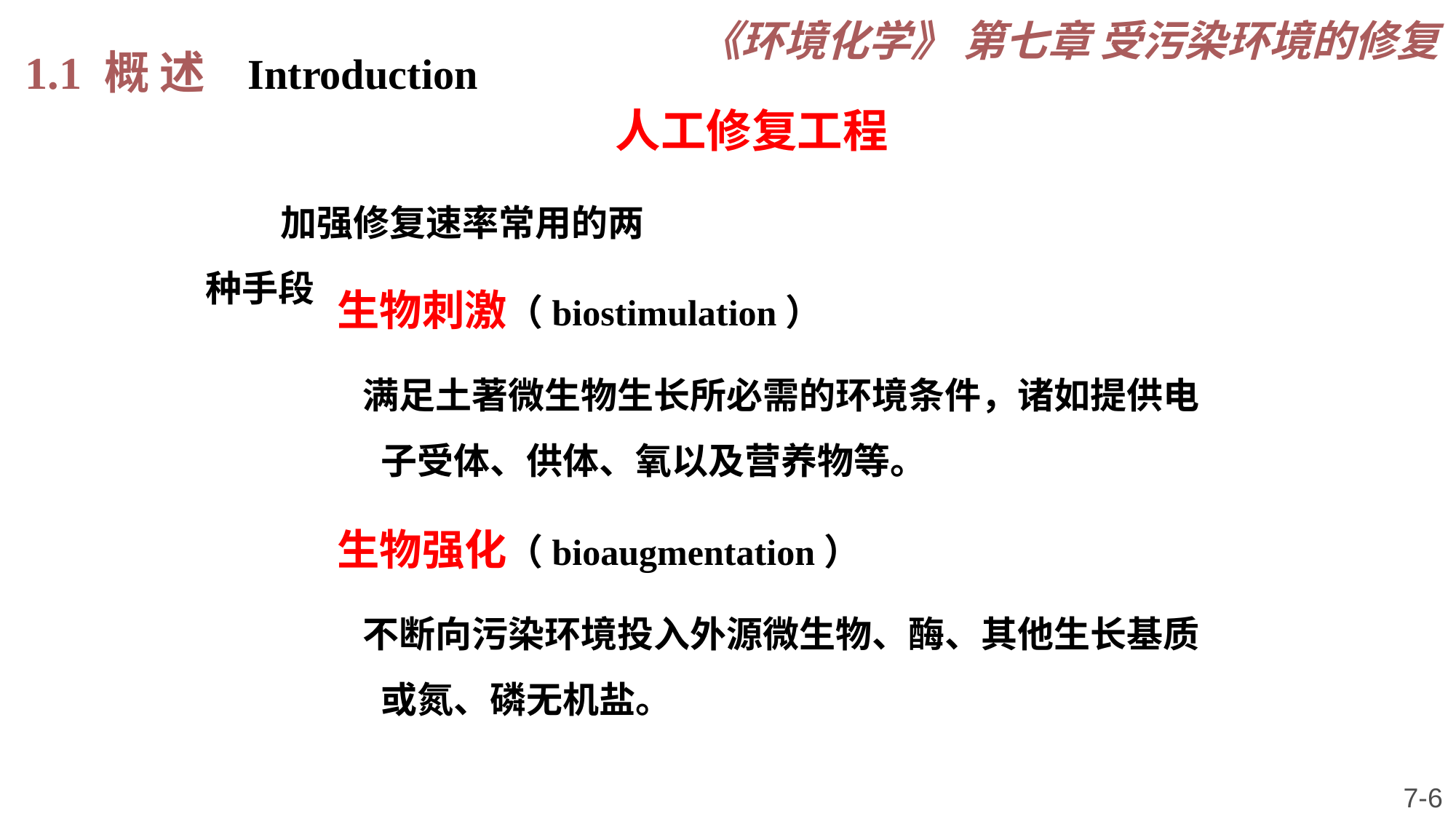

《环境化学》 第七章 受污染环境的修复
1.1 概 述   Introduction
人工修复工程
加强修复速率常用的两种手段
生物刺激（biostimulation）
  满足土著微生物生长所必需的环境条件，诸如提供电子受体、供体、氧以及营养物等。
生物强化（bioaugmentation）
  不断向污染环境投入外源微生物、酶、其他生长基质或氮、磷无机盐。
7-6